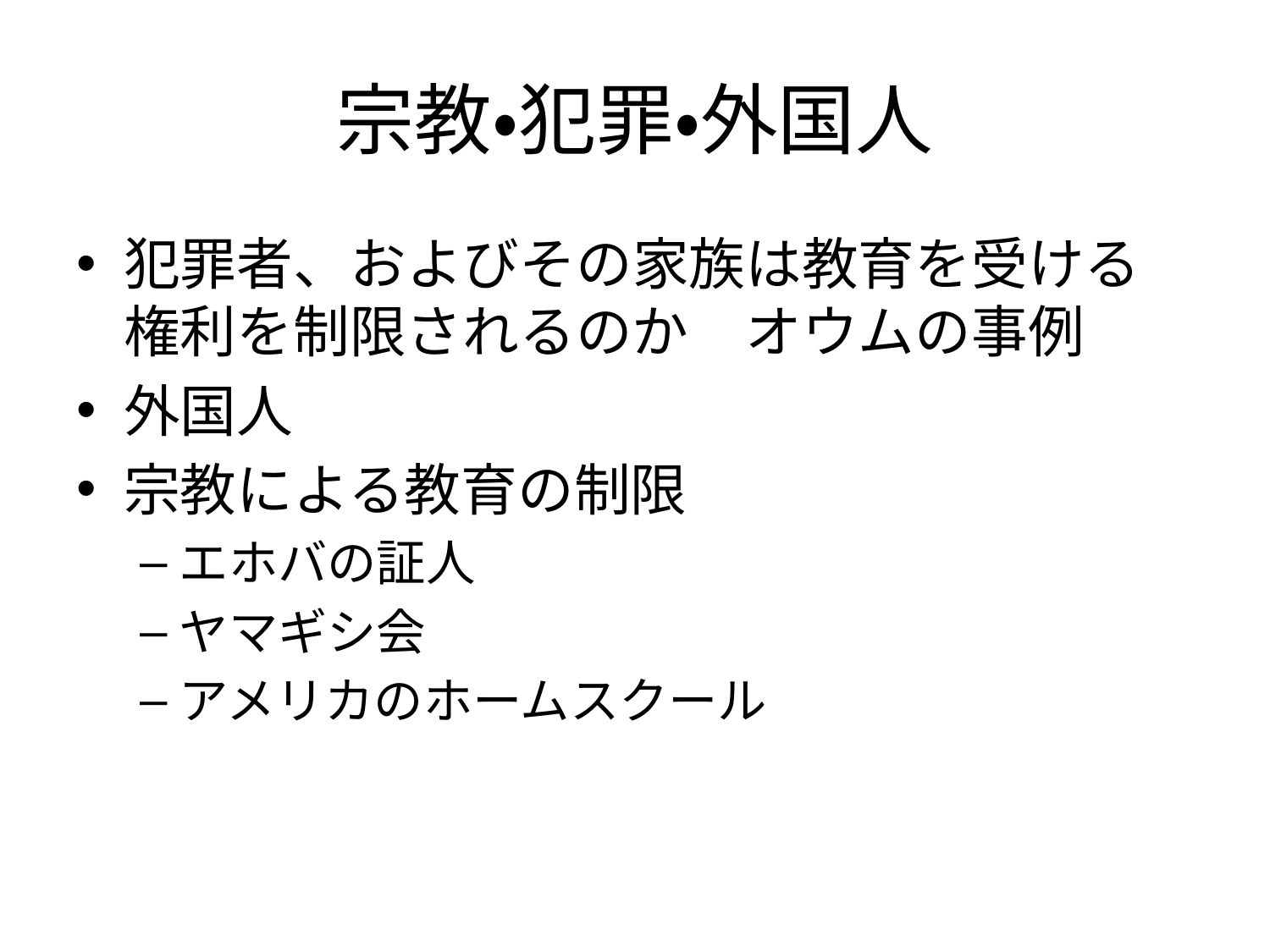

# 宗教・犯罪・外国人
犯罪者、およびその家族は教育を受ける権利を制限されるのか　オウムの事例
外国人
宗教による教育の制限
エホバの証人
ヤマギシ会
アメリカのホームスクール